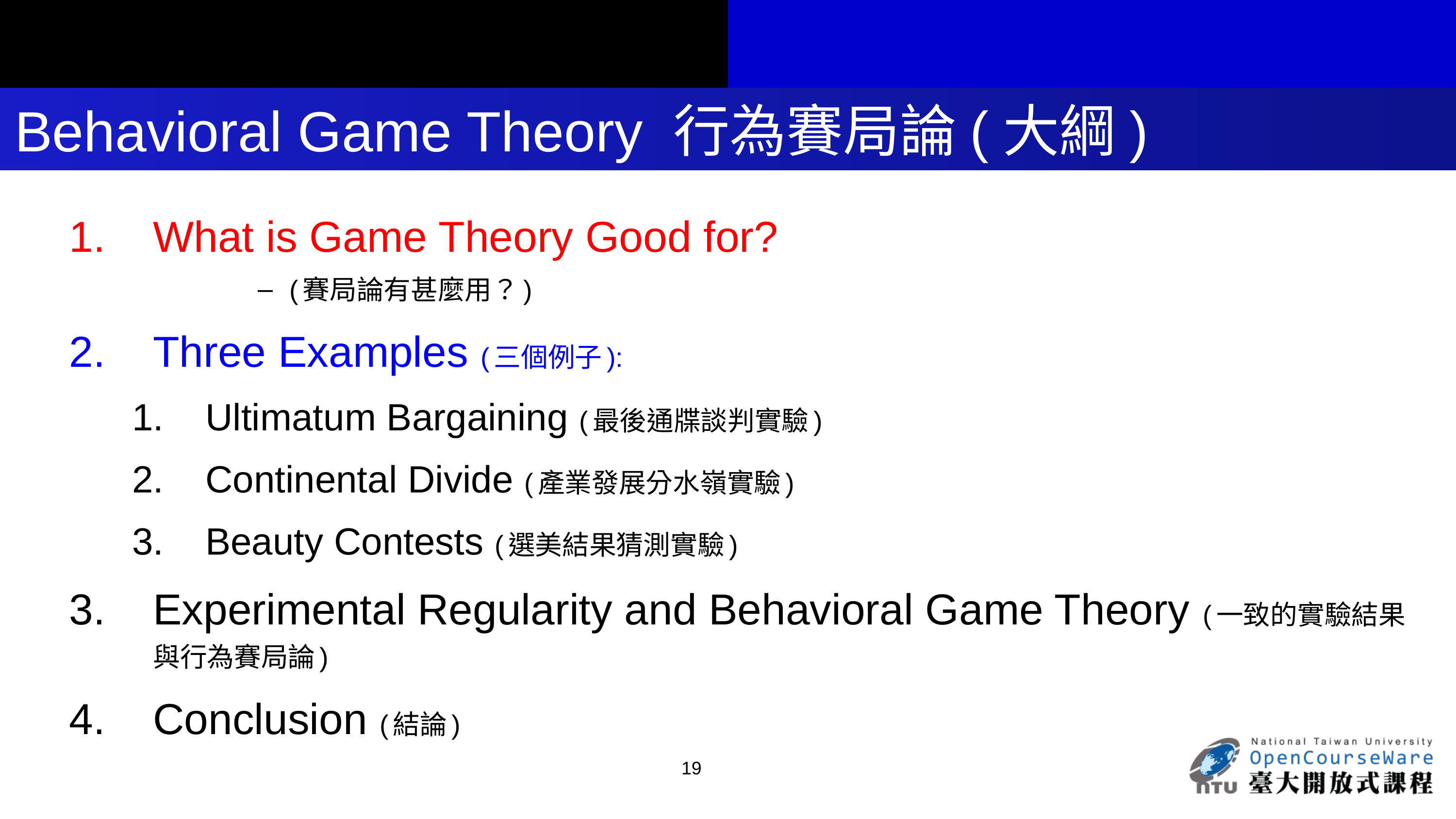

# Behavioral Game Theory 行為賽局論(大綱)
What is Game Theory Good for?
(賽局論有甚麼用？)
Three Examples (三個例子):
Ultimatum Bargaining (最後通牒談判實驗)
Continental Divide (產業發展分水嶺實驗)
Beauty Contests (選美結果猜測實驗)
Experimental Regularity and Behavioral Game Theory (一致的實驗結果與行為賽局論)
Conclusion (結論)